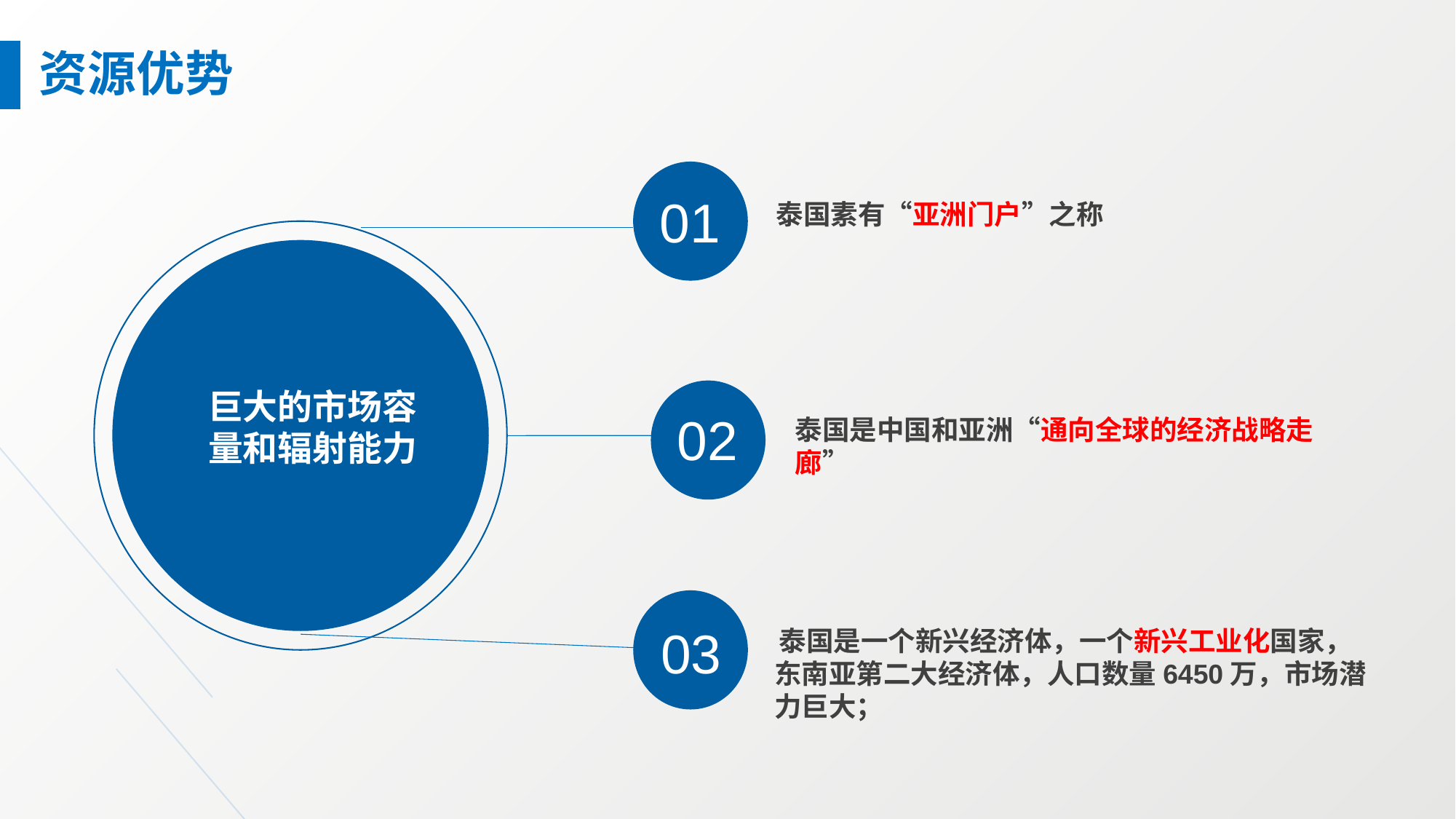

资源优势

01
泰国素有“亚洲门户”之称

巨大的市场容量和辐射能力

02
泰国是中国和亚洲“通向全球的经济战略走廊”

03
泰国是一个新兴经济体，一个新兴工业化国家，东南亚第二大经济体，人口数量6450万，市场潜力巨大；